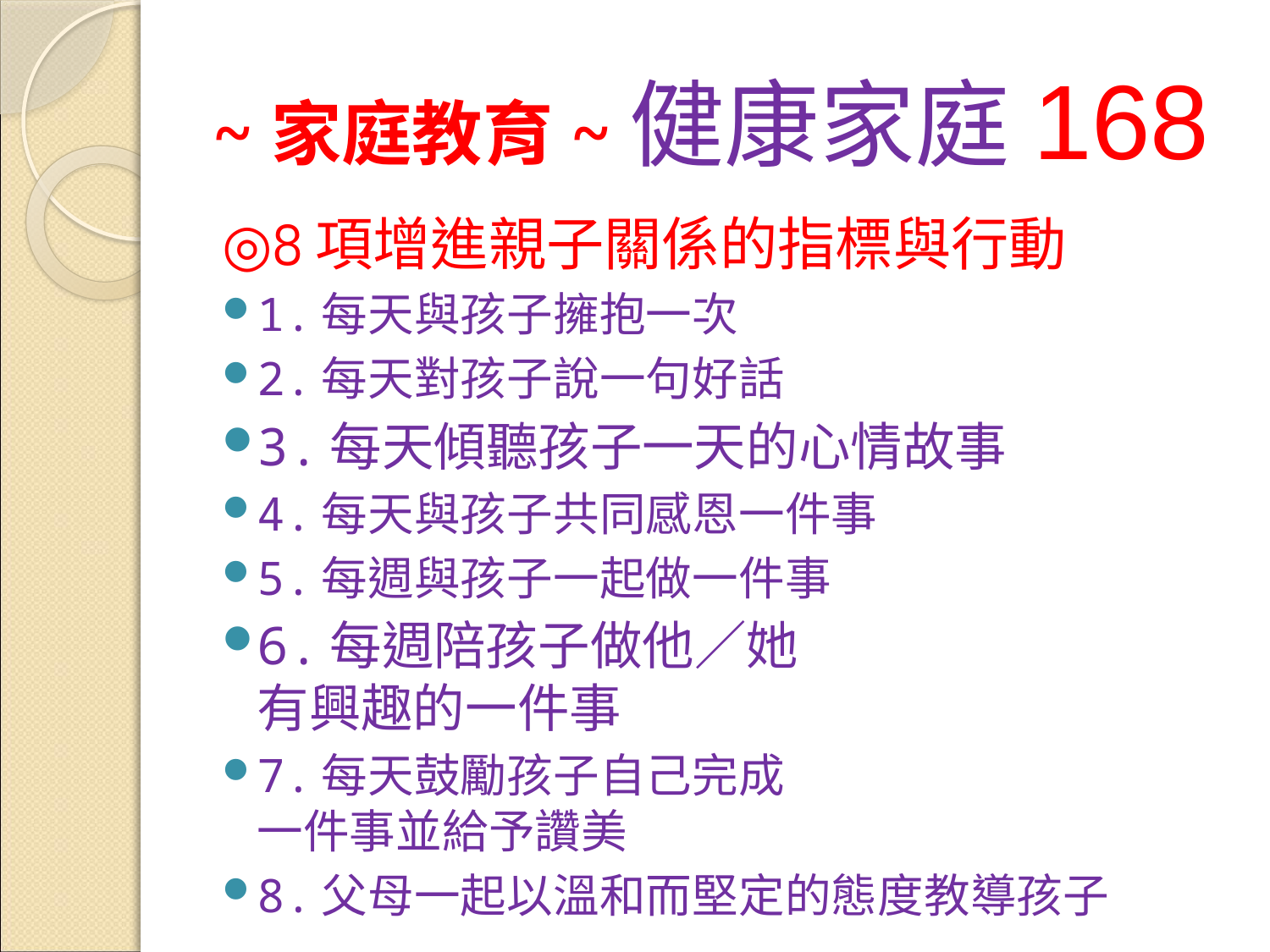

# ~家庭教育~健康家庭168
◎8項增進親子關係的指標與行動
1.每天與孩子擁抱一次
2.每天對孩子說一句好話
3.每天傾聽孩子一天的心情故事
4.每天與孩子共同感恩一件事
5.每週與孩子一起做一件事
6.每週陪孩子做他／她
有興趣的一件事
7.每天鼓勵孩子自己完成
一件事並給予讚美
8.父母一起以溫和而堅定的態度教導孩子